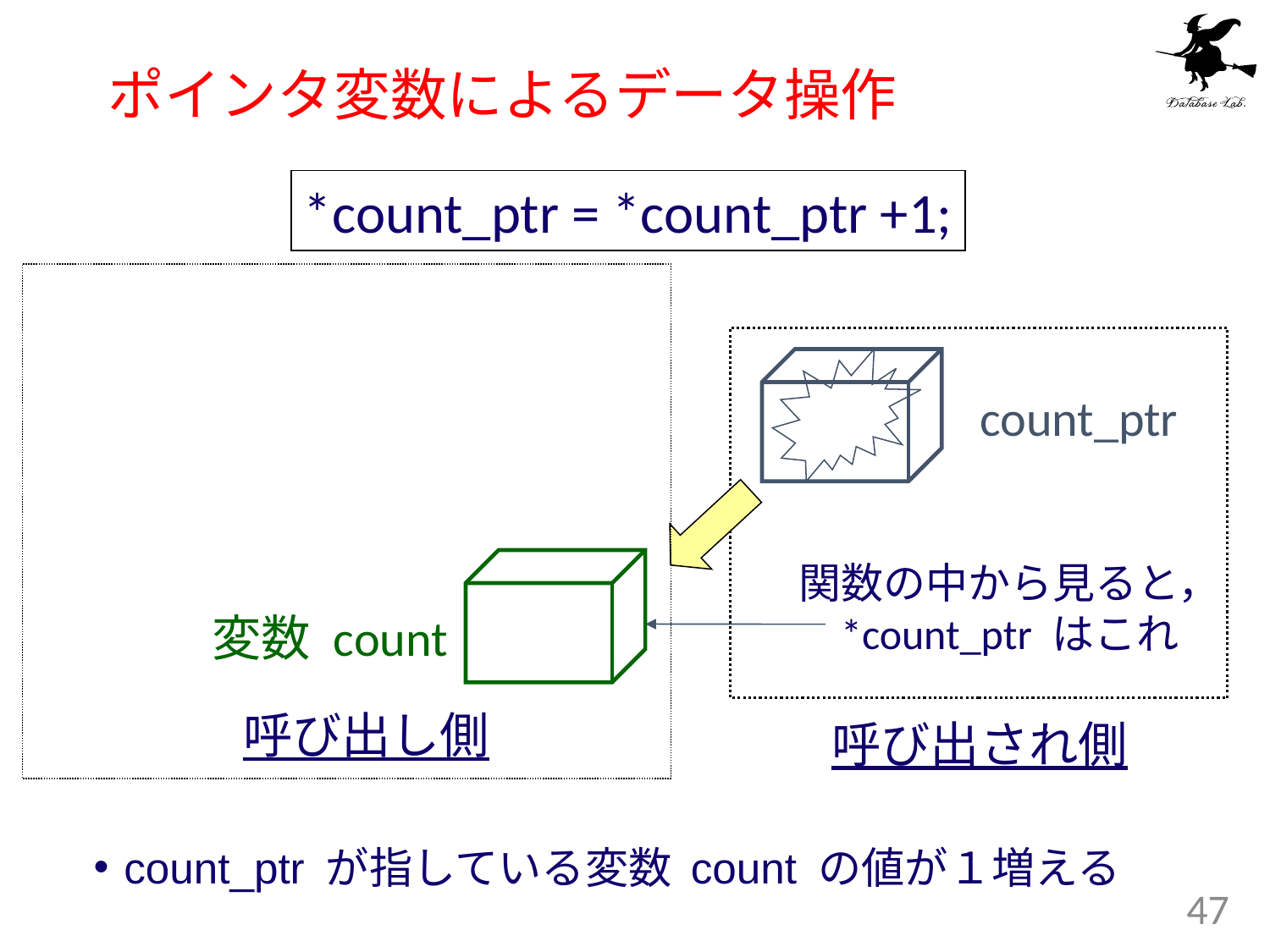

# ポインタ変数によるデータ操作
*count_ptr = *count_ptr +1;

count_ptr

関数の中から見ると，
*count_ptr はこれ
変数 count

呼び出し側
呼び出され側
count_ptr が指している変数 count の値が１増える

47